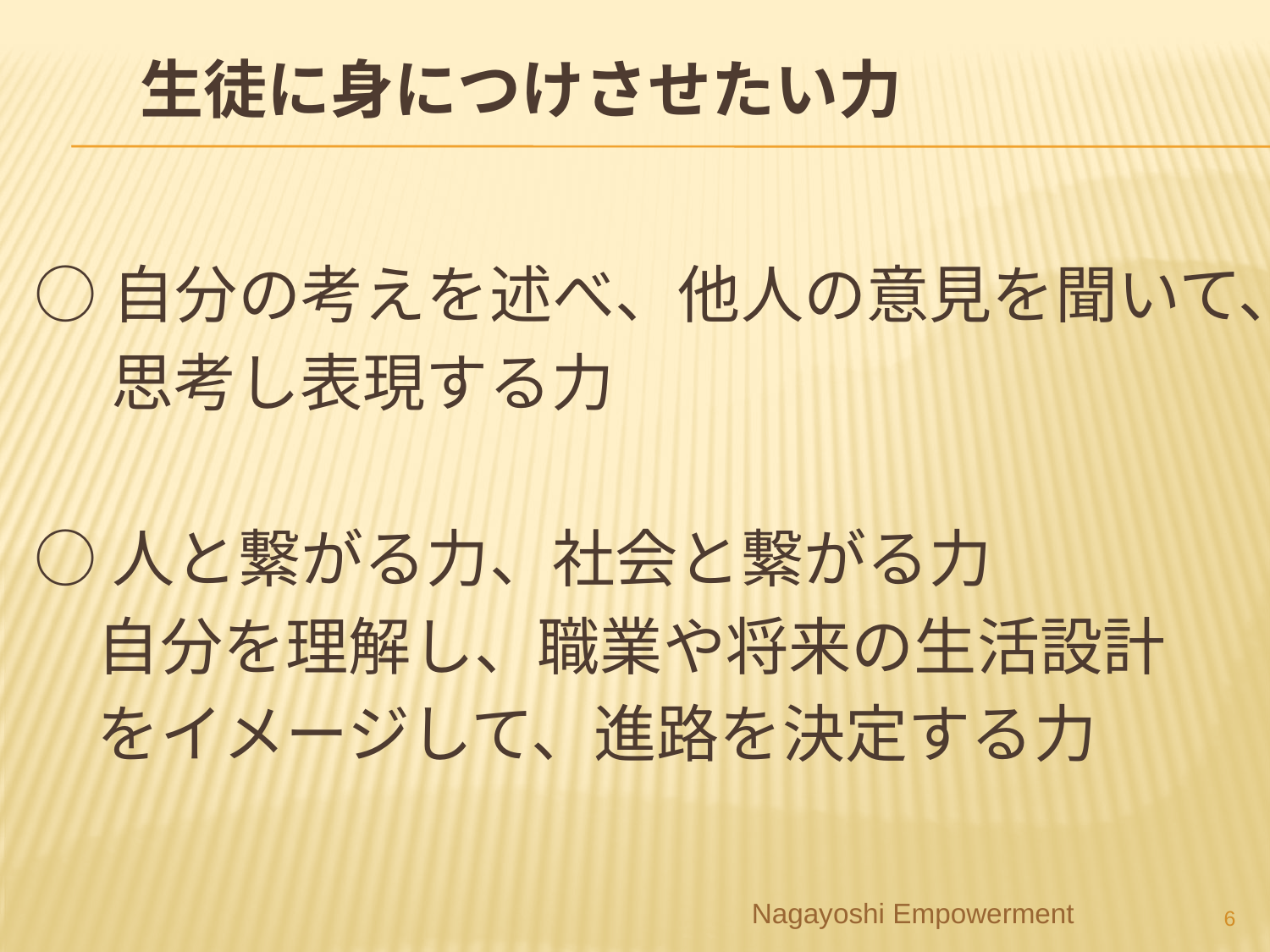

# 生徒に身につけさせたい力
○自分の考えを述べ、他人の意見を聞いて、
　 思考し表現する力

○人と繋がる力、社会と繋がる力
　自分を理解し、職業や将来の生活設計
　をイメージして、進路を決定する力
6